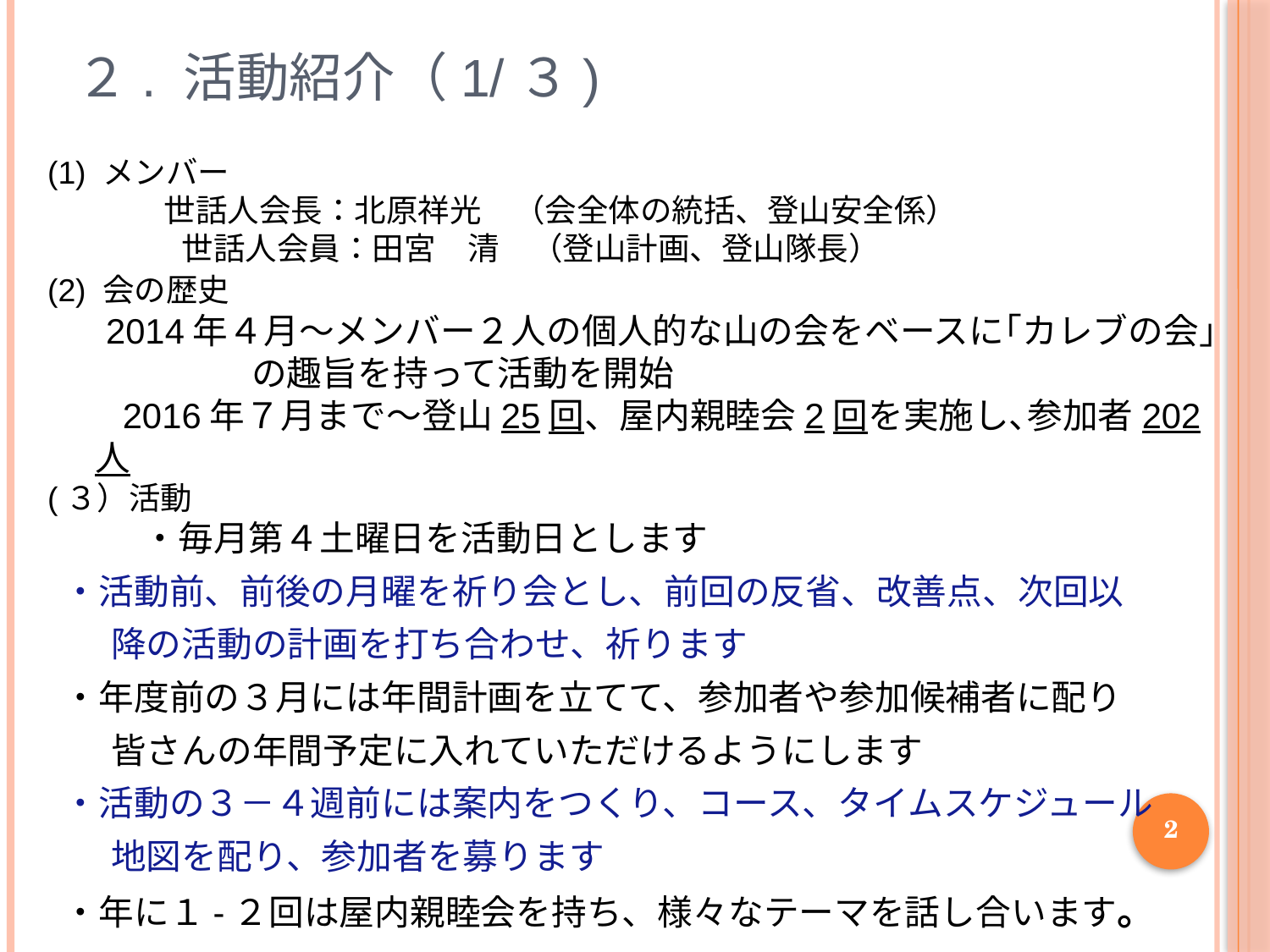

# ２. 活動紹介（1/３)
(1) メンバー
　　　   世話人会長：北原祥光　（会全体の統括、登山安全係）
　　　　 世話人会員：田宮　清　（登山計画、登山隊長）
(2) 会の歴史
      2014年４月〜メンバー２人の個人的な山の会をベースに｢カレブの会｣
                         の趣旨を持って活動を開始
　    2016年７月まで〜登山25回、屋内親睦会2回を実施し､参加者202人
(３）活動
　　　・毎月第４土曜日を活動日とします
・活動前、前後の月曜を祈り会とし、前回の反省、改善点、次回以
     降の活動の計画を打ち合わせ、祈ります
・年度前の３月には年間計画を立てて、参加者や参加候補者に配り
     皆さんの年間予定に入れていただけるようにします
・活動の３－４週前には案内をつくり、コース、タイムスケジュール
     地図を配り、参加者を募ります
・年に１-２回は屋内親睦会を持ち、様々なテーマを話し合います。
2